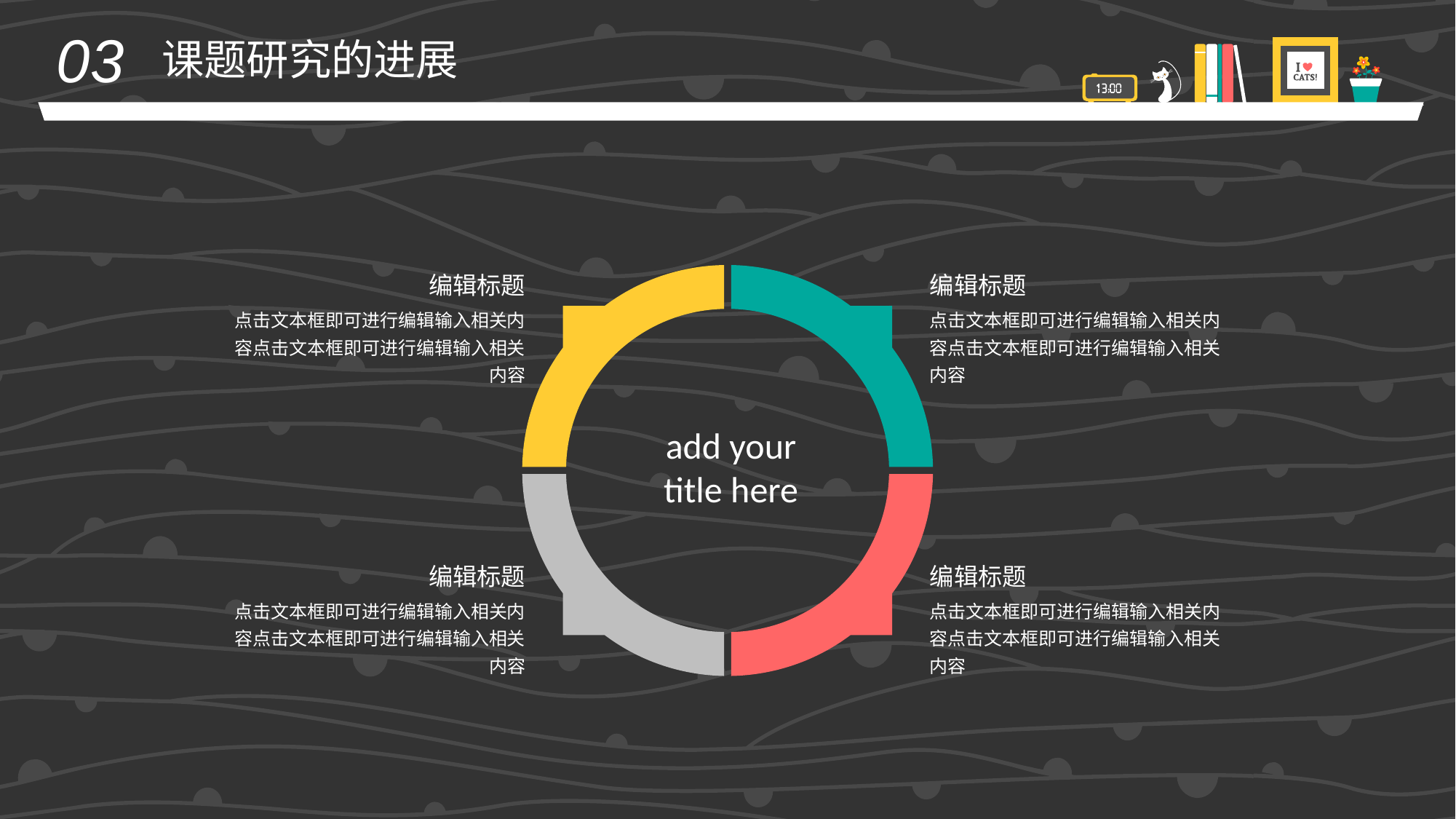

03
课题研究的进展
编辑标题

编辑标题
点击文本框即可进行编辑输入相关内容点击文本框即可进行编辑输入相关内容
点击文本框即可进行编辑输入相关内容点击文本框即可进行编辑输入相关内容
add your title here

编辑标题
编辑标题
点击文本框即可进行编辑输入相关内容点击文本框即可进行编辑输入相关内容
点击文本框即可进行编辑输入相关内容点击文本框即可进行编辑输入相关内容